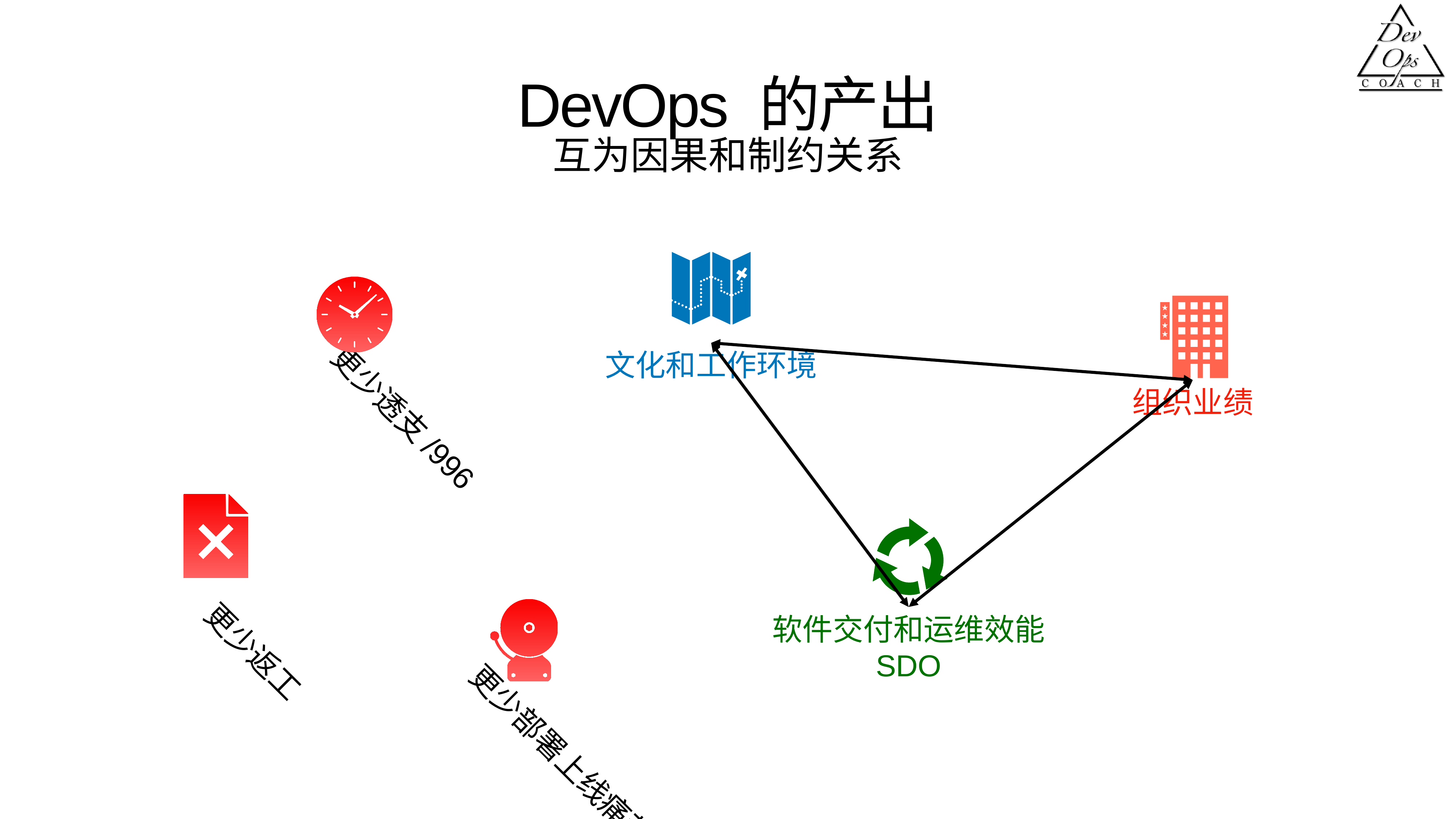

# DevOps 的产出
互为因果和制约关系

更少透支/996

更少返工
更少部署上线痛苦

文化和工作环境
组织业绩

软件交付和运维效能
SDO